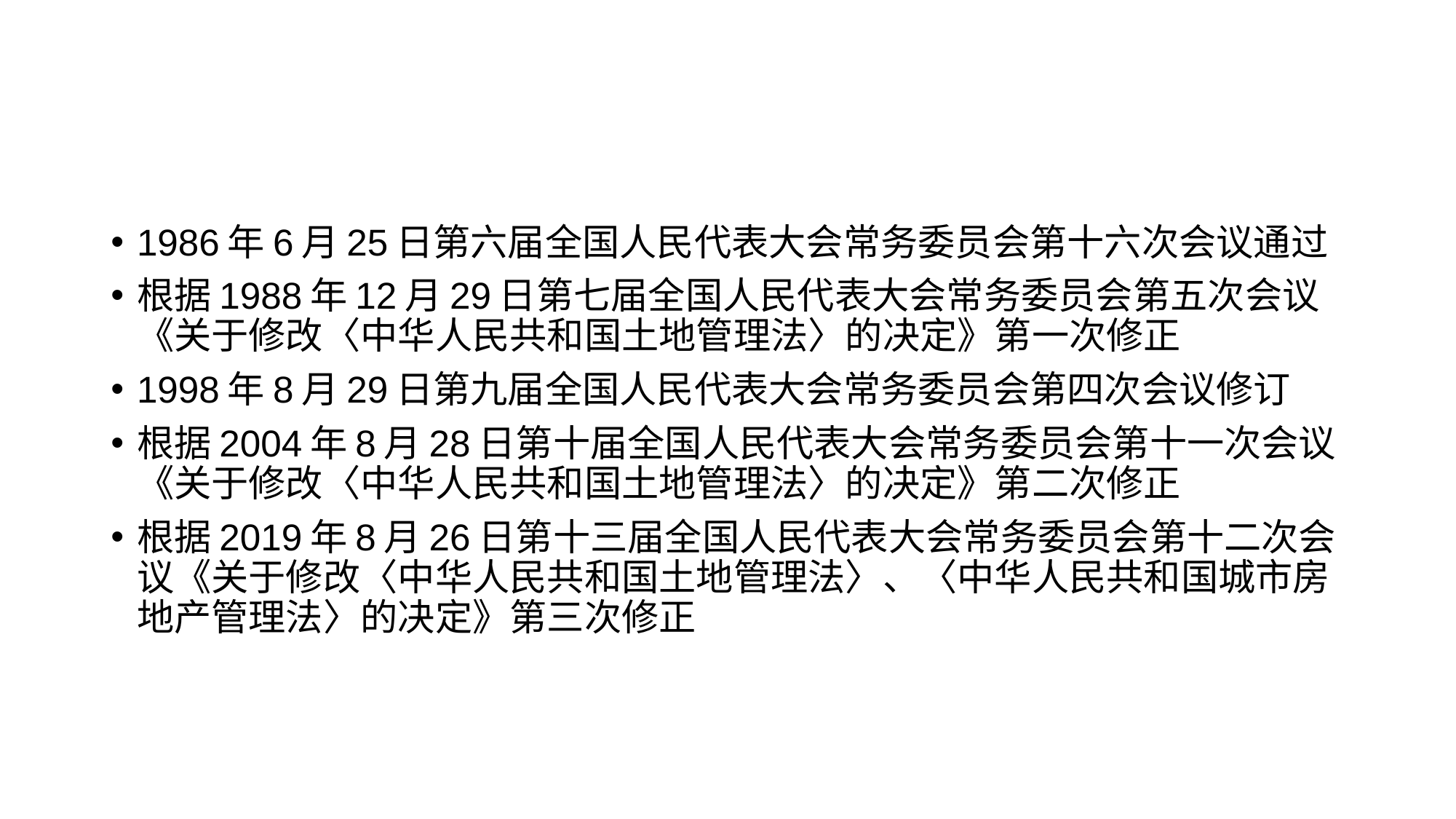

1986年6月25日第六届全国人民代表大会常务委员会第十六次会议通过
根据1988年12月29日第七届全国人民代表大会常务委员会第五次会议《关于修改〈中华人民共和国土地管理法〉的决定》第一次修正
1998年8月29日第九届全国人民代表大会常务委员会第四次会议修订
根据2004年8月28日第十届全国人民代表大会常务委员会第十一次会议《关于修改〈中华人民共和国土地管理法〉的决定》第二次修正
根据2019年8月26日第十三届全国人民代表大会常务委员会第十二次会议《关于修改〈中华人民共和国土地管理法〉、〈中华人民共和国城市房地产管理法〉的决定》第三次修正